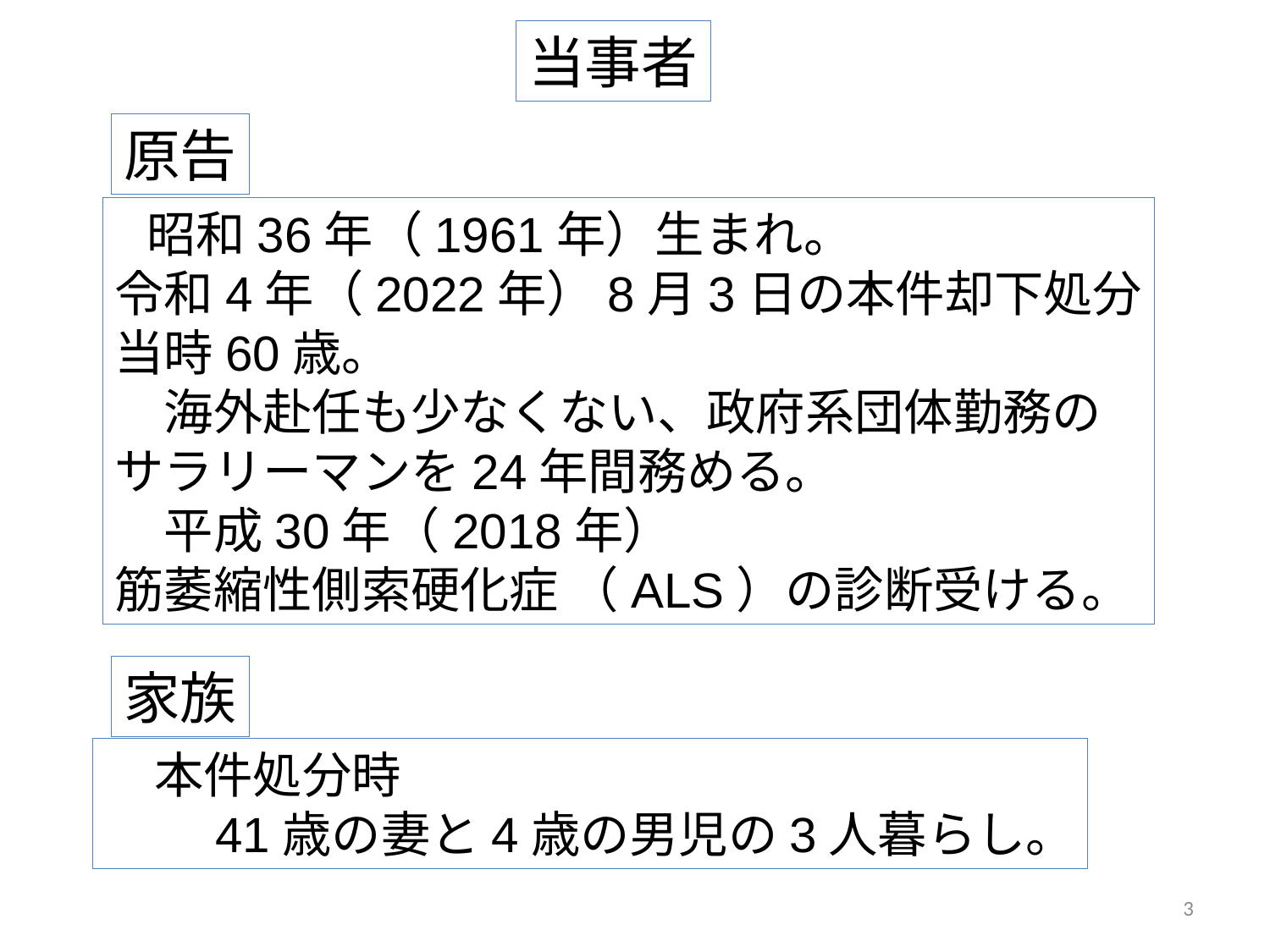

当事者
原告
　昭和36年（1961年）生まれ。
令和4年（2022年）8月3日の本件却下処分
当時60歳。
　海外赴任も少なくない、政府系団体勤務の
サラリーマンを24年間務める。
　平成30年（2018年）
筋萎縮性側索硬化症 （ALS）の診断受ける。
家族
　本件処分時
　　41歳の妻と4歳の男児の3人暮らし。
3